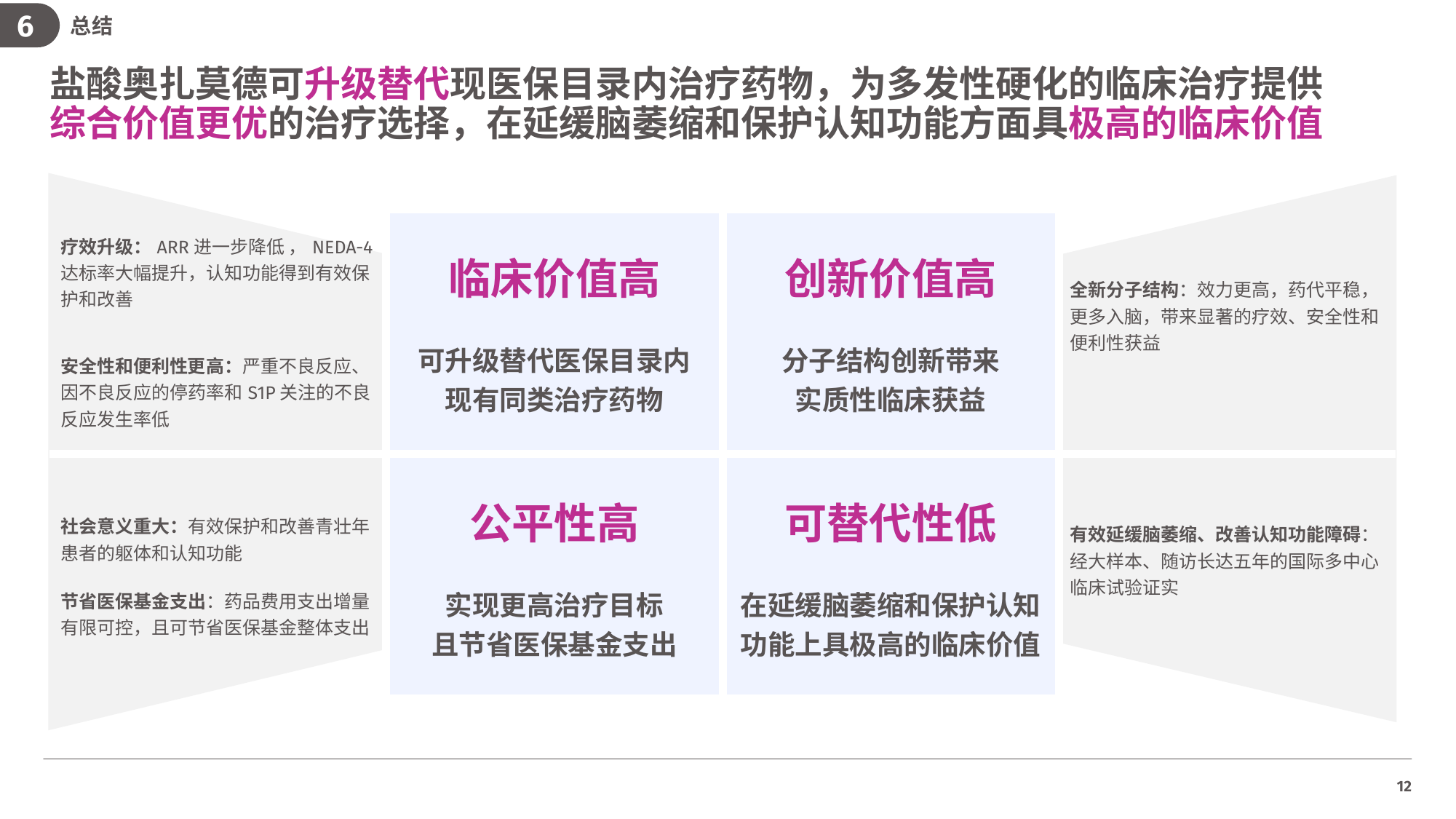

6
总结
盐酸奥扎莫德可升级替代现医保目录内治疗药物，为多发性硬化的临床治疗提供综合价值更优的治疗选择，在延缓脑萎缩和保护认知功能方面具极高的临床价值

| 疗效升级：ARR进一步降低 ，NEDA-4达标率大幅提升，认知功能得到有效保护和改善 安全性和便利性更高：严重不良反应、因不良反应的停药率和S1P关注的不良反应发生率低 | 临床价值高 可升级替代医保目录内 现有同类治疗药物 | 创新价值高 分子结构创新带来 实质性临床获益 | 全新分子结构：效力更高，药代平稳，更多入脑，带来显著的疗效、安全性和便利性获益 |
| --- | --- | --- | --- |
| 社会意义重大：有效保护和改善青壮年患者的躯体和认知功能 节省医保基金支出：药品费用支出增量有限可控，且可节省医保基金整体支出 | 公平性高 实现更高治疗目标 且节省医保基金支出 | 可替代性低 在延缓脑萎缩和保护认知功能上具极高的临床价值 | 有效延缓脑萎缩、改善认知功能障碍：经大样本、随访长达五年的国际多中心临床试验证实 |
12